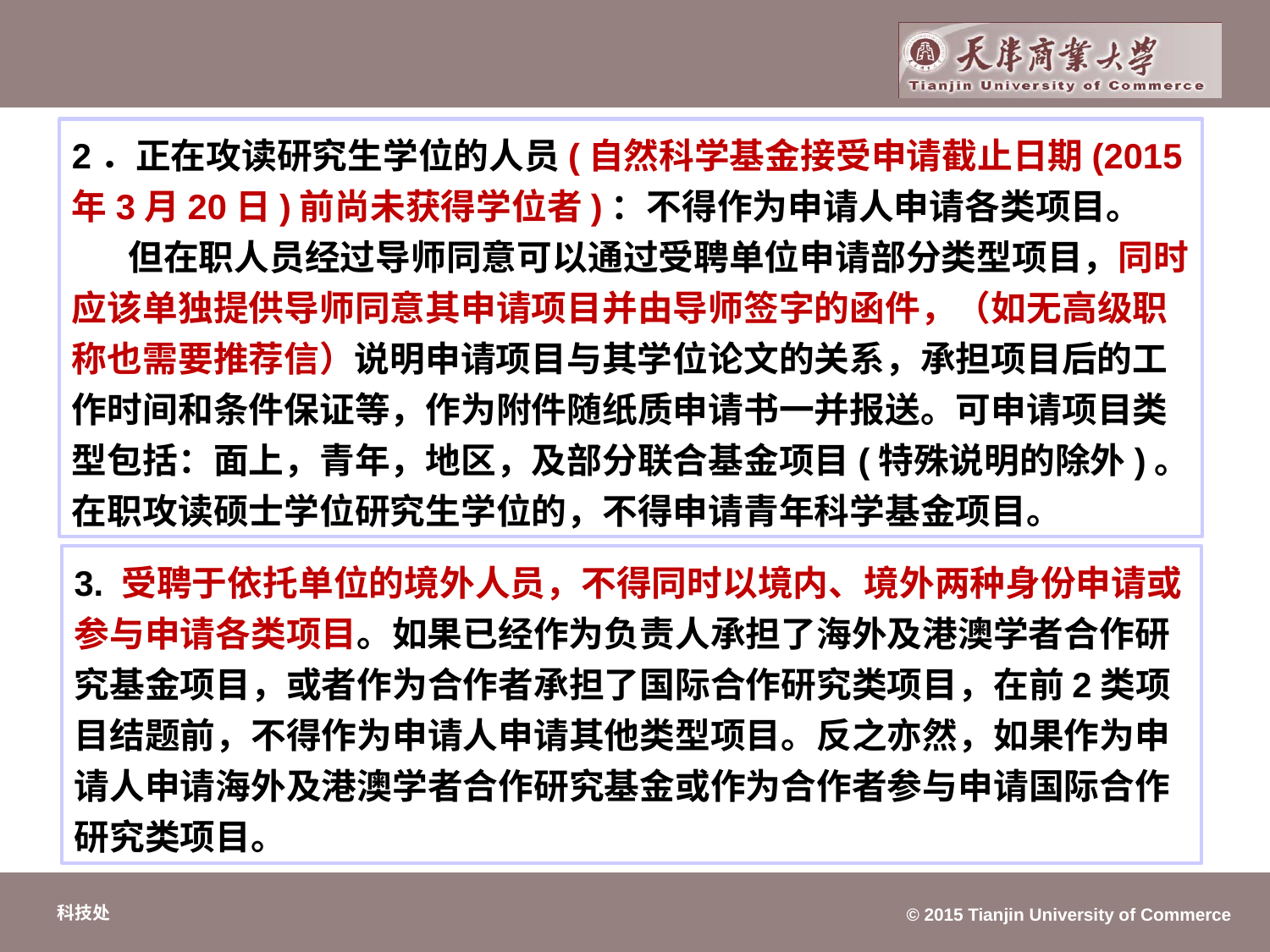

2．正在攻读研究生学位的人员(自然科学基金接受申请截止日期(2015年3月20日)前尚未获得学位者)：不得作为申请人申请各类项目。
       但在职人员经过导师同意可以通过受聘单位申请部分类型项目，同时应该单独提供导师同意其申请项目并由导师签字的函件，（如无高级职称也需要推荐信）说明申请项目与其学位论文的关系，承担项目后的工作时间和条件保证等，作为附件随纸质申请书一并报送。可申请项目类型包括：面上，青年，地区，及部分联合基金项目(特殊说明的除外)。在职攻读硕士学位研究生学位的，不得申请青年科学基金项目。
3. 受聘于依托单位的境外人员，不得同时以境内、境外两种身份申请或参与申请各类项目。如果已经作为负责人承担了海外及港澳学者合作研究基金项目，或者作为合作者承担了国际合作研究类项目，在前2类项目结题前，不得作为申请人申请其他类型项目。反之亦然，如果作为申请人申请海外及港澳学者合作研究基金或作为合作者参与申请国际合作研究类项目。